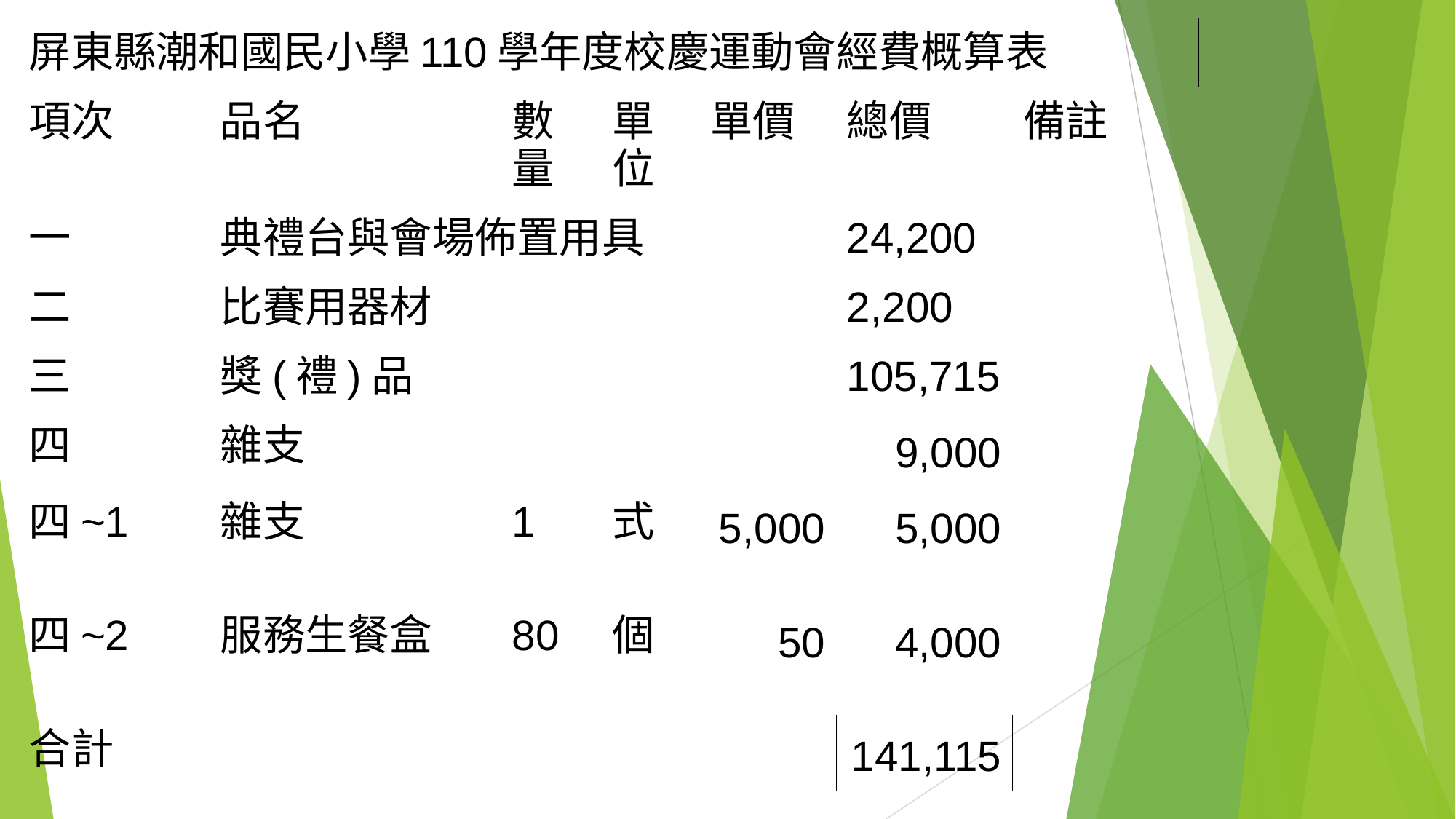

| 屏東縣潮和國民小學110學年度校慶運動會經費概算表 |  |  |  |  |  |  |
| --- | --- | --- | --- | --- | --- | --- |
| 項次 | 品名 | 數量 | 單位 | 單價 | 總價 | 備註 |
| 一 | 典禮台與會場佈置用具 |  |  |  | 24,200 |  |
| 二 | 比賽用器材 |  |  |  | 2,200 |  |
| 三 | 獎(禮)品 |  |  |  | 105,715 |  |
| 四 | 雜支 |  |  |  | 9,000 |  |
| 四~1 | 雜支 | 1 | 式 | 5,000 | 5,000 |  |
| 四~2 | 服務生餐盒 | 80 | 個 | 50 | 4,000 |  |
| 合計 |  |  |  |  | 141,115 |  |